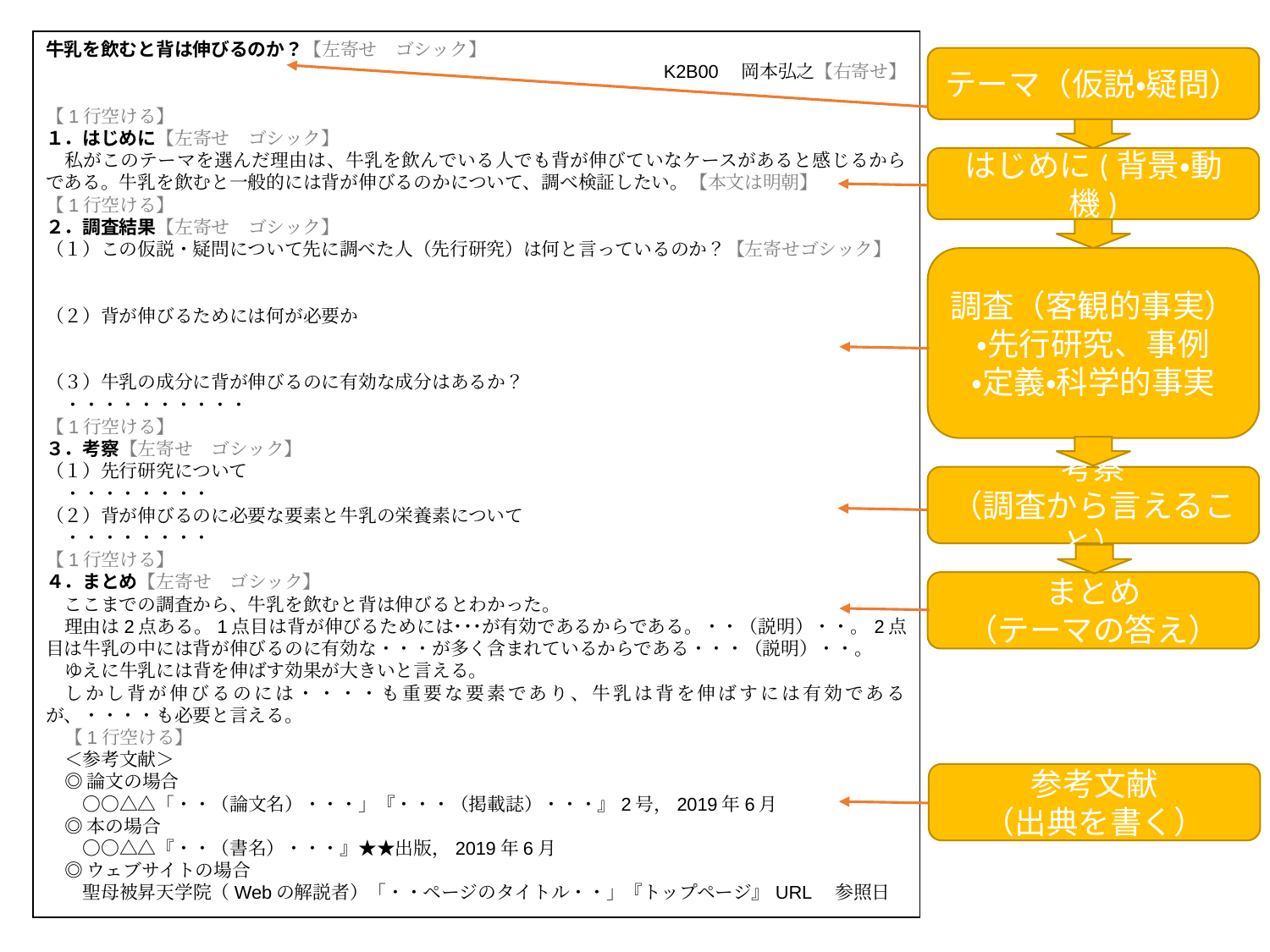

牛乳を飲むと背は伸びるのか？【左寄せ　ゴシック】
K2B00　岡本弘之【右寄せ】

【1行空ける】
１．はじめに【左寄せ　ゴシック】
　私がこのテーマを選んだ理由は、牛乳を飲んでいる人でも背が伸びていなケースがあると感じるからである。牛乳を飲むと一般的には背が伸びるのかについて、調べ検証したい。【本文は明朝】
【1行空ける】
２．調査結果【左寄せ　ゴシック】
（１）この仮説・疑問について先に調べた人（先行研究）は何と言っているのか？【左寄せゴシック】

（２）背が伸びるためには何が必要か

（３）牛乳の成分に背が伸びるのに有効な成分はあるか？
　・・・・・・・・・・
【1行空ける】
３．考察【左寄せ　ゴシック】
（１）先行研究について
　・・・・・・・・
（２）背が伸びるのに必要な要素と牛乳の栄養素について
　・・・・・・・・
【1行空ける】
４．まとめ【左寄せ　ゴシック】
　ここまでの調査から、牛乳を飲むと背は伸びるとわかった。
理由は2点ある。1点目は背が伸びるためには･･･が有効であるからである。・・（説明）・・。2点目は牛乳の中には背が伸びるのに有効な・・・が多く含まれているからである・・・（説明）・・。
ゆえに牛乳には背を伸ばす効果が大きいと言える。
しかし背が伸びるのには・・・・も重要な要素であり、牛乳は背を伸ばすには有効であるが、・・・・も必要と言える。
【1行空ける】
＜参考文献＞
◎論文の場合
　〇〇△△「・・（論文名）・・・」『・・・（掲載誌）・・・』2号，2019年6月
◎本の場合
　〇〇△△『・・（書名）・・・』★★出版，2019年6月
◎ウェブサイトの場合
　聖母被昇天学院（Webの解説者）「・・ページのタイトル・・」『トップページ』URL　参照日
テーマ（仮説・疑問）

はじめに(背景・動機)

調査（客観的事実）
・先行研究、事例
・定義・科学的事実

考察
（調査から言えること）

まとめ
（テーマの答え）
参考文献
（出典を書く）